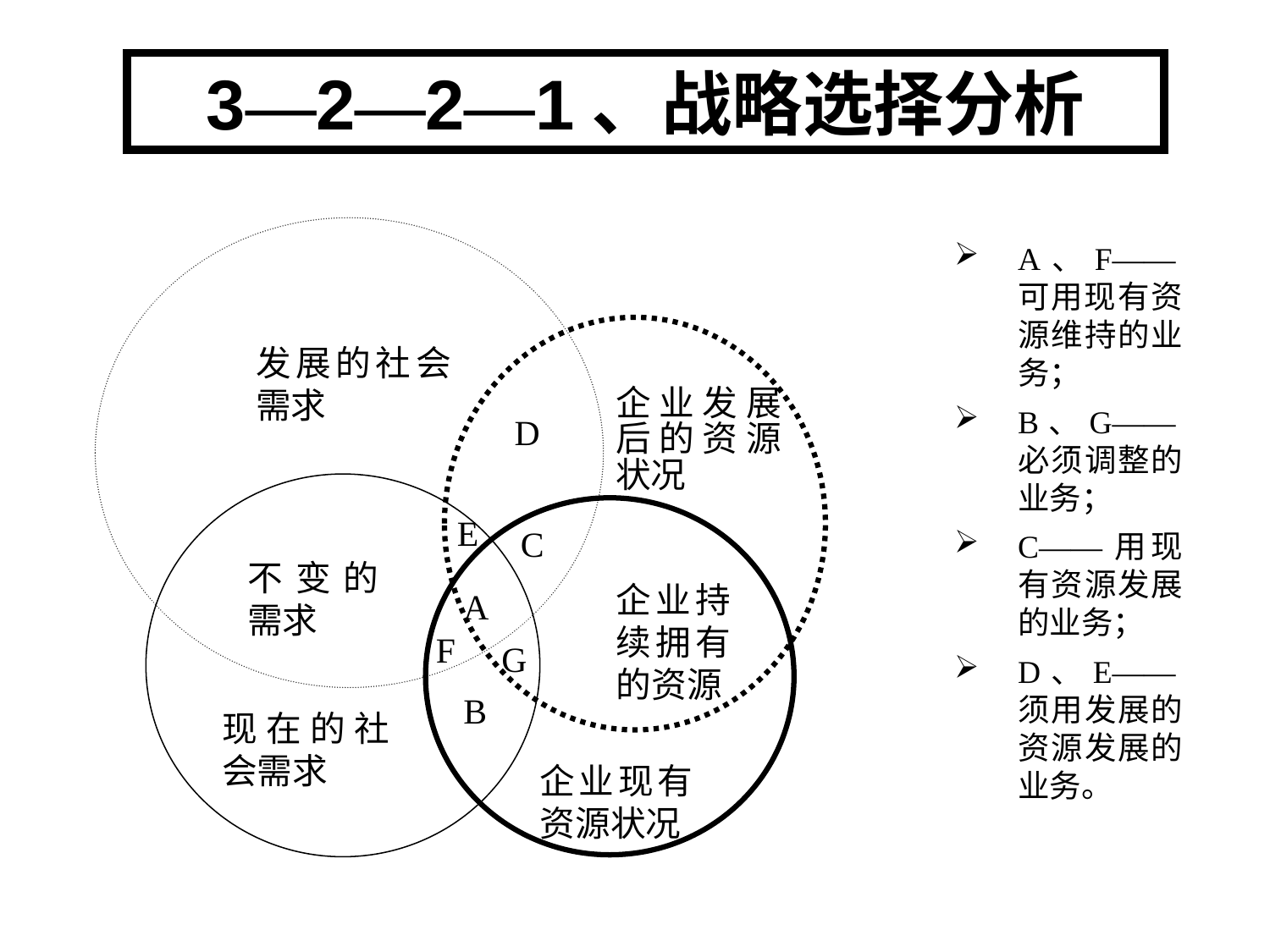

3—2—2—1、战略选择分析

A、F——可用现有资源维持的业务；
B、G——必须调整的业务；
C——用现有资源发展的业务；
D、E——须用发展的资源发展的业务。

发展的社会需求
企业发展后的资源状况
D

E
C
不变的需求
企业持续拥有的资源
A
F
G
B
现在的社会需求
企业现有资源状况